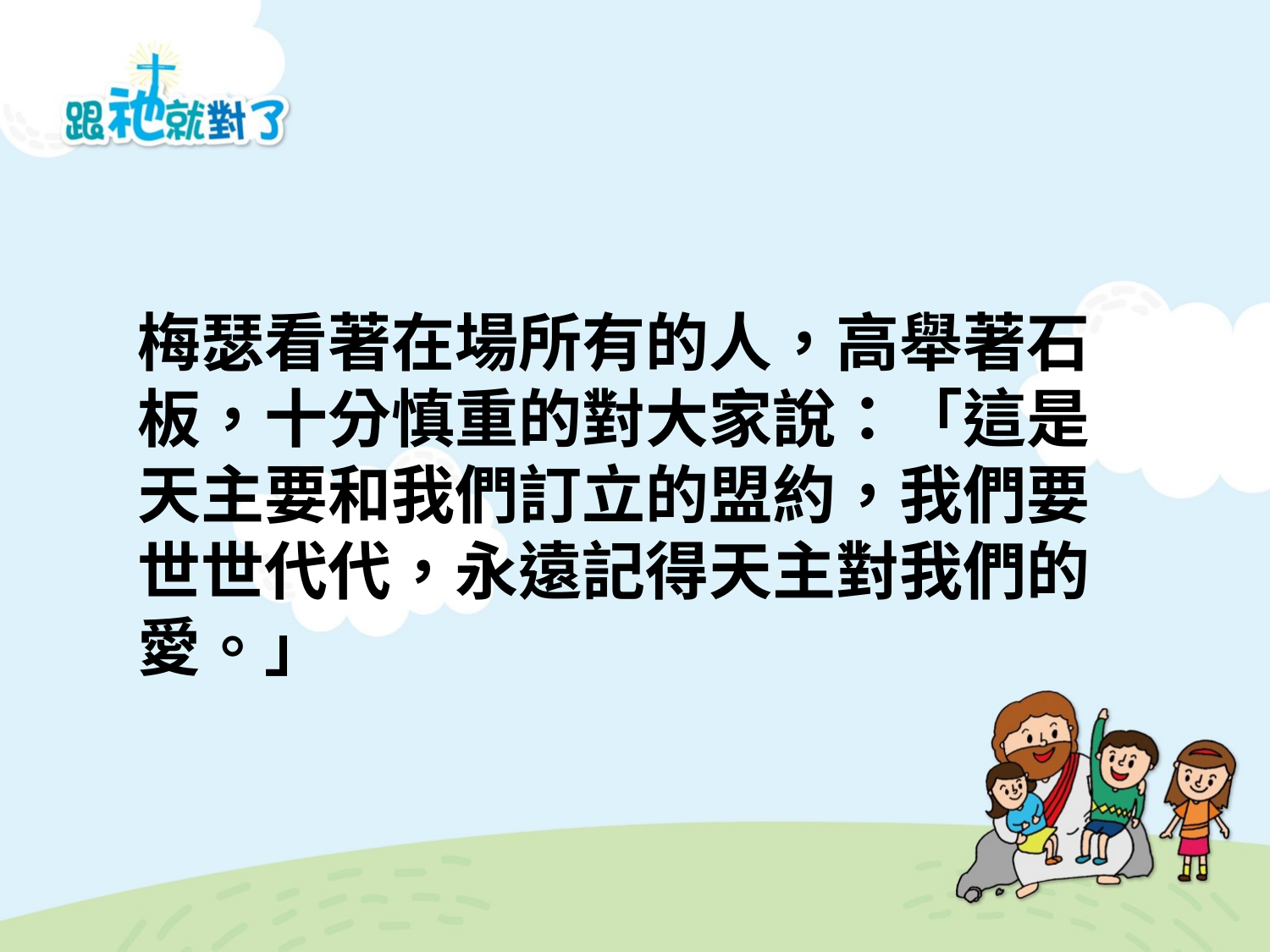

梅瑟看著在場所有的人，高舉著石板，十分慎重的對大家說：「這是天主要和我們訂立的盟約，我們要世世代代，永遠記得天主對我們的愛。」